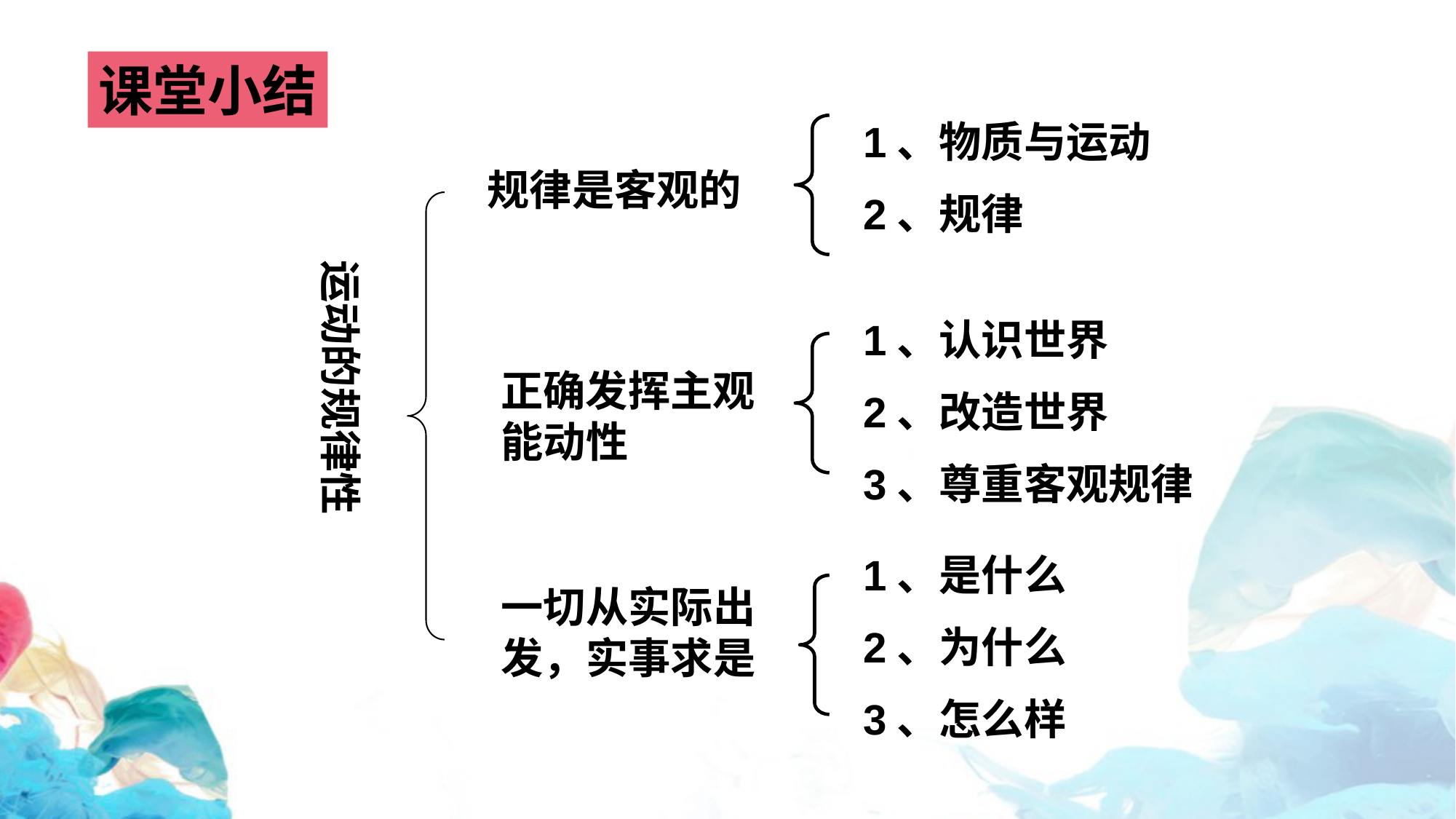

课堂小结
1、物质与运动
2、规律

规律是客观的

运动的规律性
1、认识世界
2、改造世界
3、尊重客观规律

正确发挥主观能动性
1、是什么
2、为什么
3、怎么样
一切从实际出发，实事求是